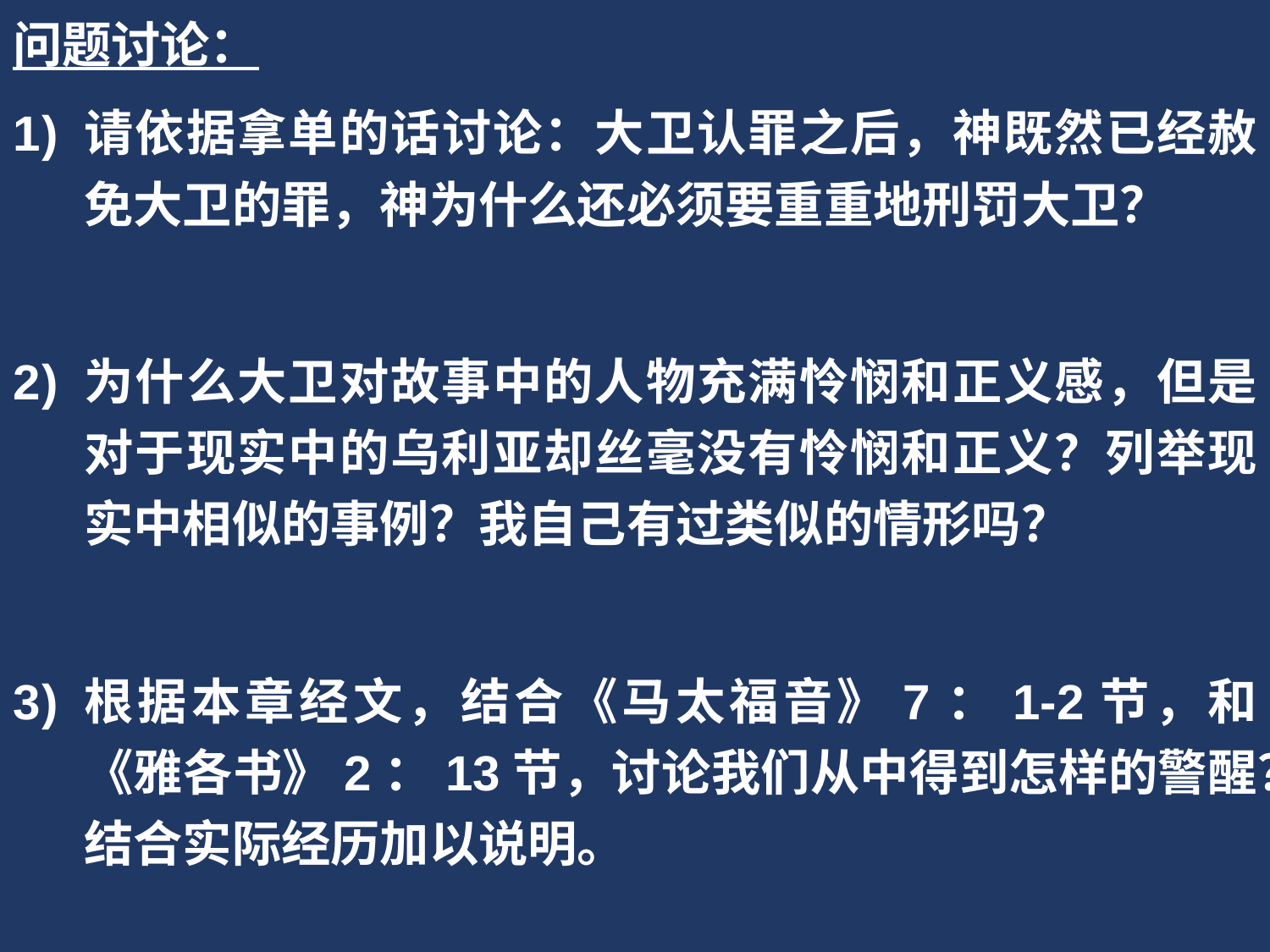

问题讨论：
请依据拿单的话讨论：大卫认罪之后，神既然已经赦免大卫的罪，神为什么还必须要重重地刑罚大卫？

为什么大卫对故事中的人物充满怜悯和正义感，但是对于现实中的乌利亚却丝毫没有怜悯和正义？列举现实中相似的事例？我自己有过类似的情形吗？

根据本章经文，结合《马太福音》7：1-2节，和《雅各书》2：13节，讨论我们从中得到怎样的警醒？结合实际经历加以说明。